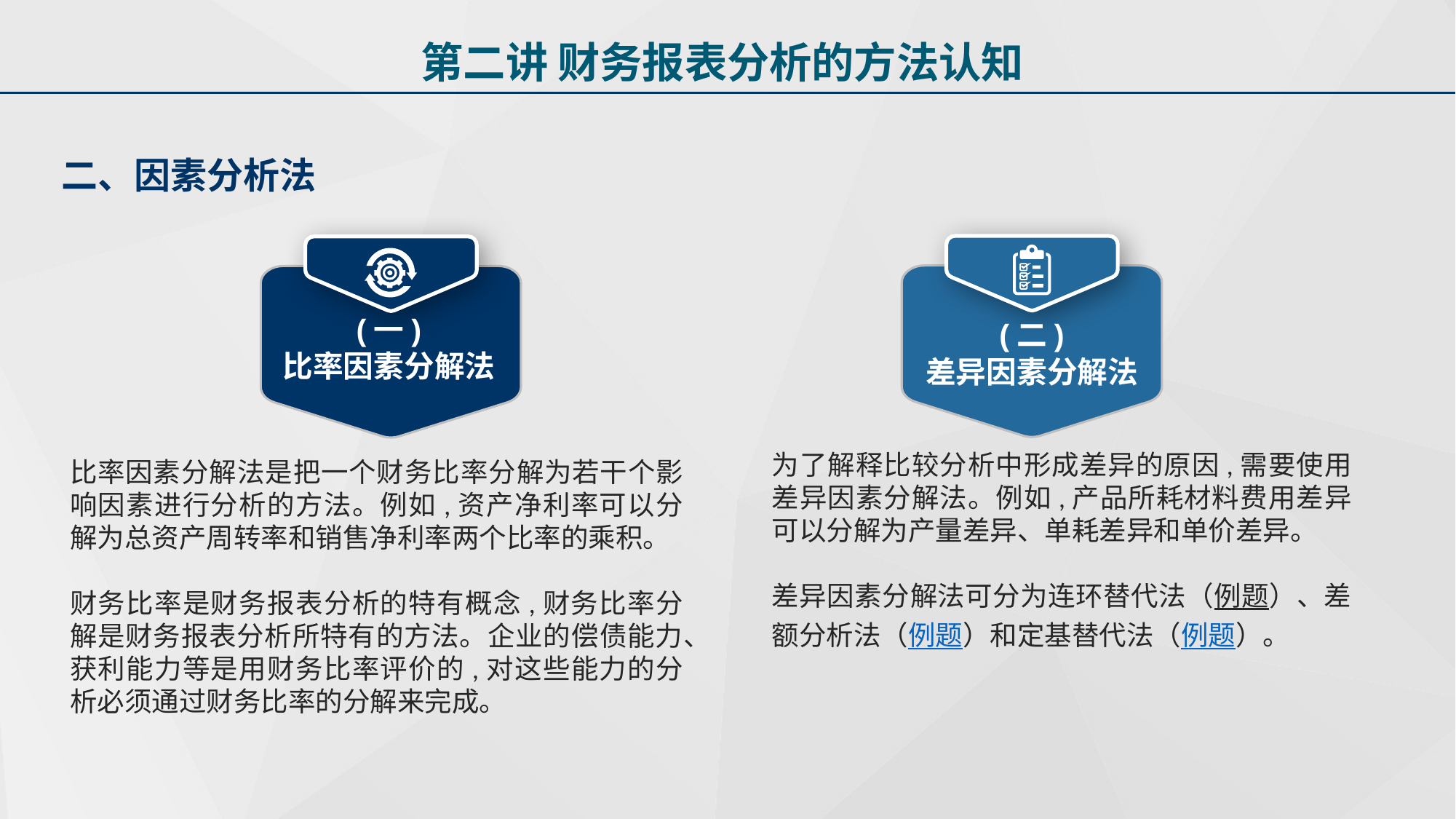

第二讲 财务报表分析的方法认知
二、因素分析法

(一)
比率因素分解法
(二)
差异因素分解法

比率因素分解法是把一个财务比率分解为若干个影响因素进行分析的方法。例如,资产净利率可以分解为总资产周转率和销售净利率两个比率的乘积。

财务比率是财务报表分析的特有概念,财务比率分解是财务报表分析所特有的方法。企业的偿债能力、获利能力等是用财务比率评价的,对这些能力的分析必须通过财务比率的分解来完成。

为了解释比较分析中形成差异的原因,需要使用差异因素分解法。例如,产品所耗材料费用差异可以分解为产量差异、单耗差异和单价差异。

差异因素分解法可分为连环替代法（例题）、差额分析法（例题）和定基替代法（例题）。